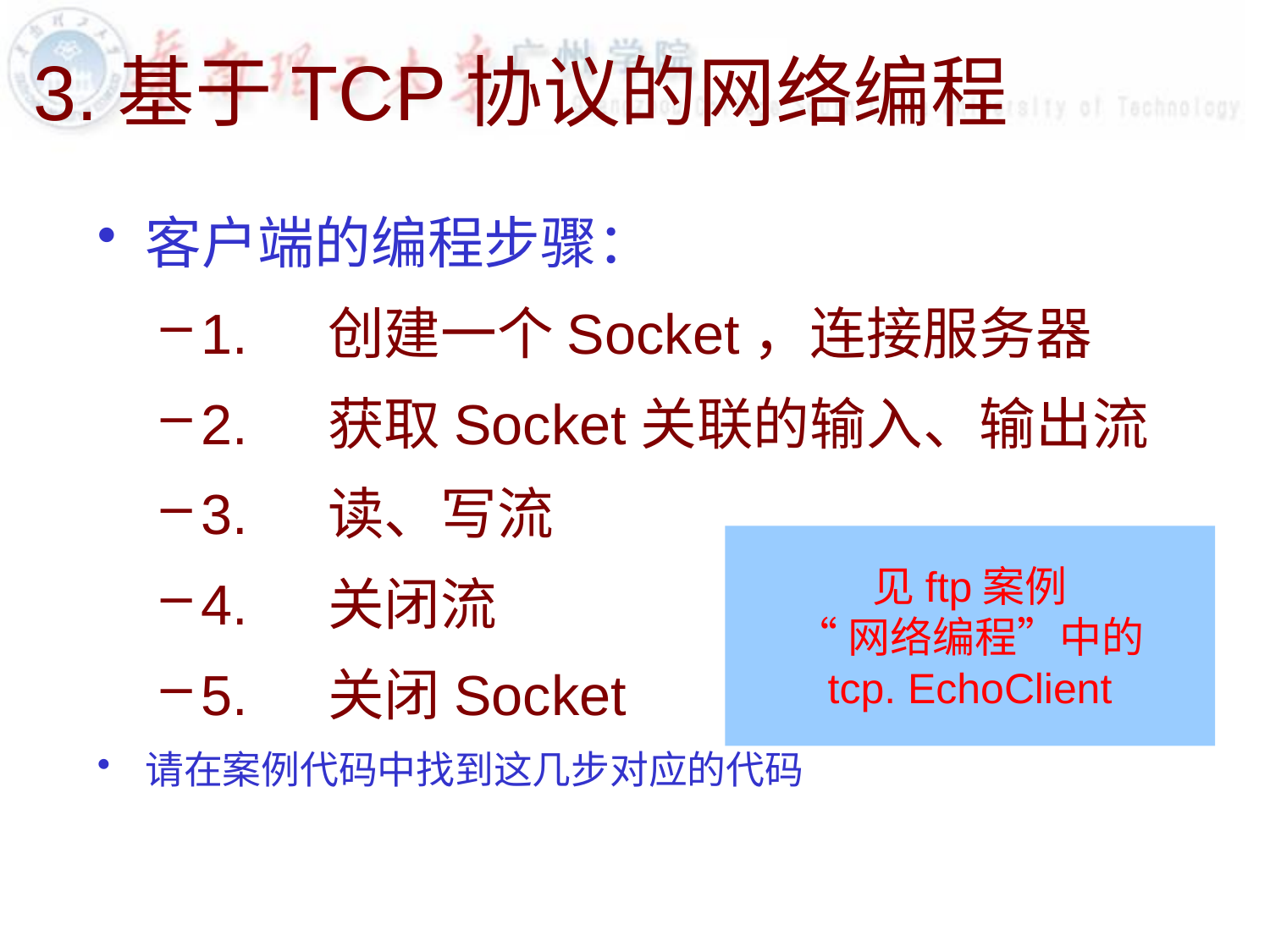

# 3.基于TCP协议的网络编程
客户端的编程步骤：
1.	创建一个Socket，连接服务器
2.	获取Socket关联的输入、输出流
3.	读、写流
4.	关闭流
5.	关闭Socket
请在案例代码中找到这几步对应的代码
见ftp案例
“网络编程”中的
tcp. EchoClient